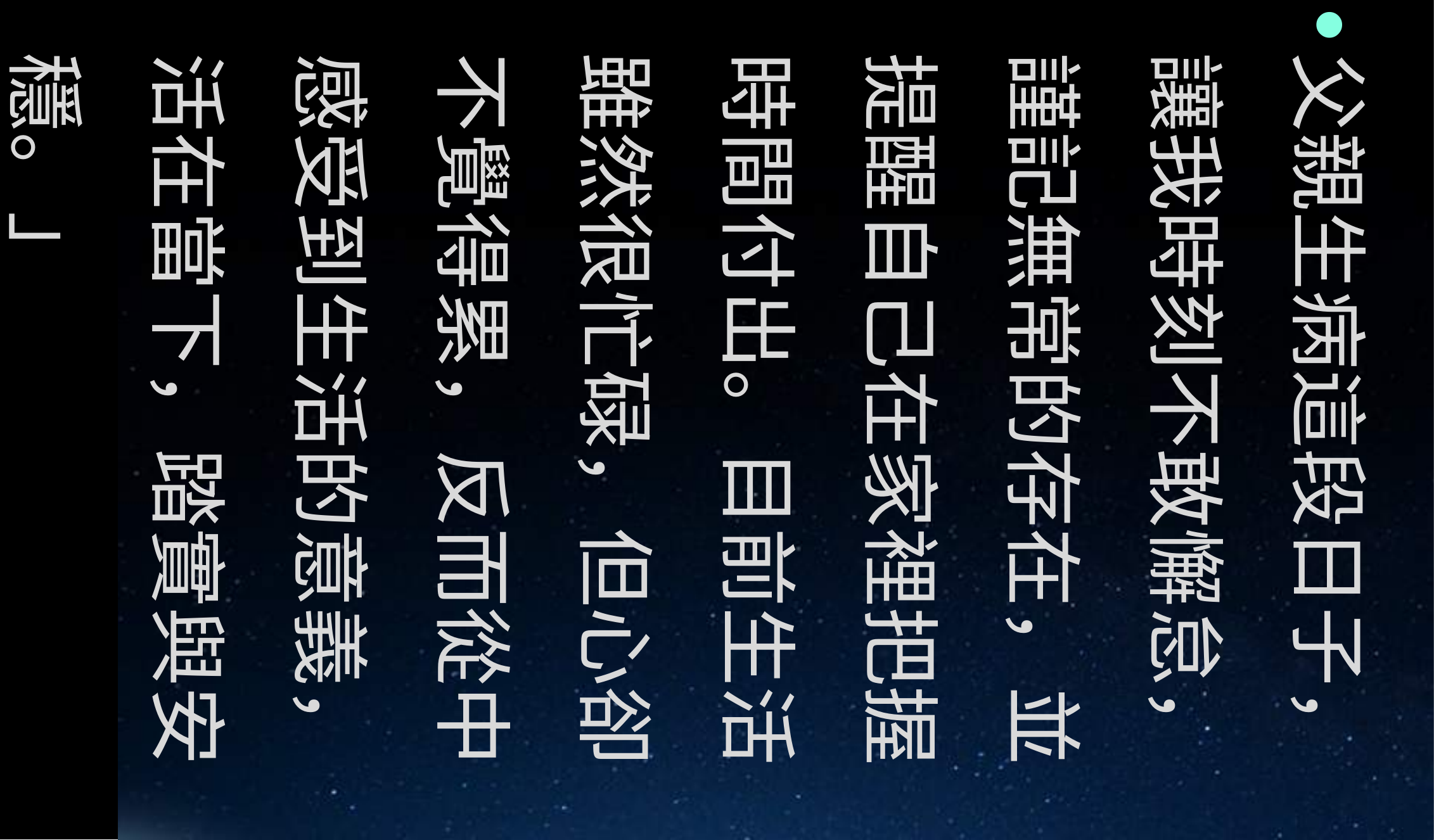

父親生病這段日子，讓我時刻不敢懈怠，謹記無常的存在，並提醒自己在家裡把握時間付出。目前生活雖然很忙碌，但心卻不覺得累，反而從中感受到生活的意義，活在當下，踏實與安穩。」